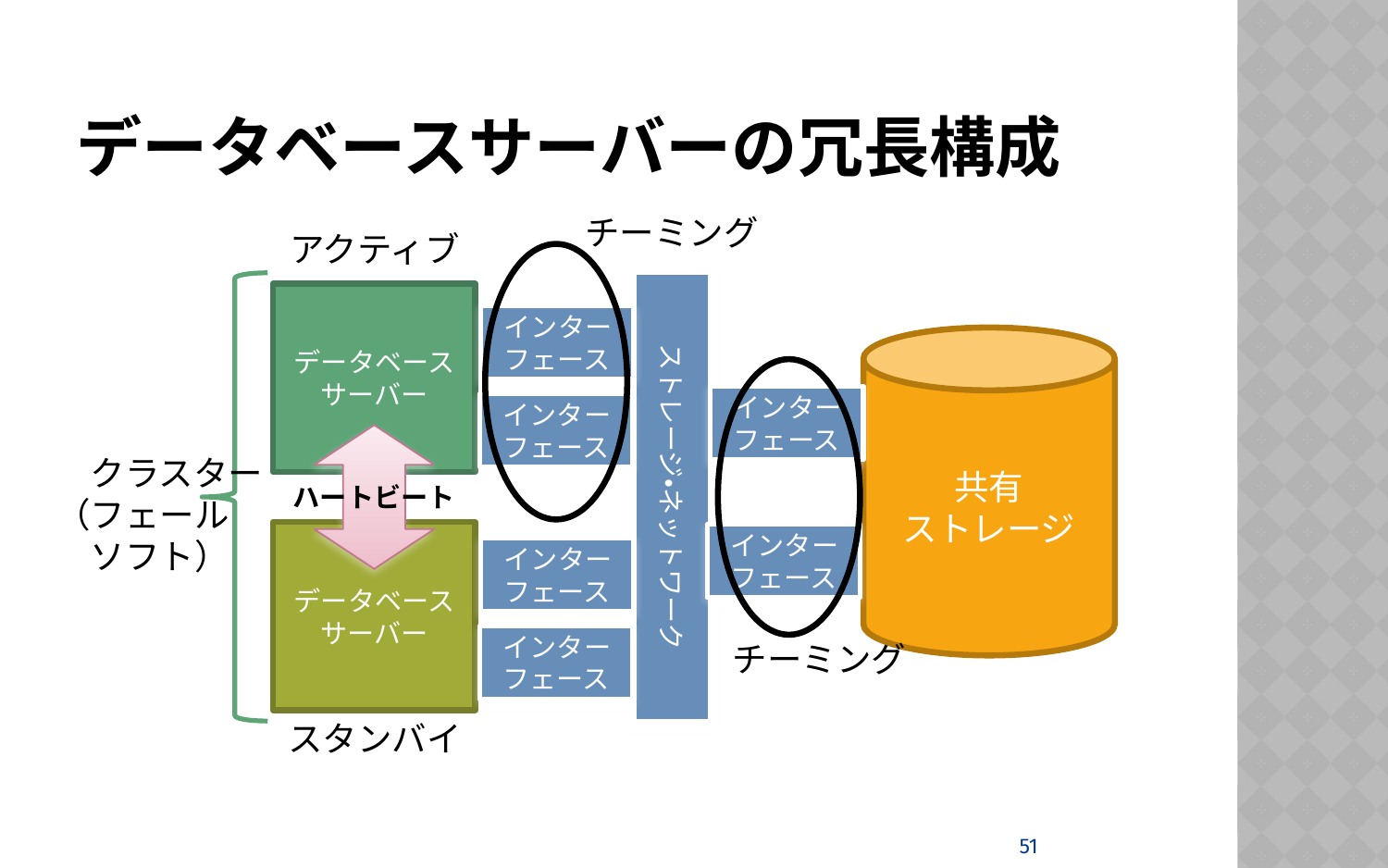

# データベースサーバーの冗長構成
チーミング
アクティブ

ストレージ・ネットワーク
データベースサーバー
インターフェース
共有
ストレージ

インターフェース
インターフェース
ハートビート
　クラスター
（フェール
　ソフト）
データベースサーバー
インターフェース
インターフェース
インターフェース
チーミング
スタンバイ
51